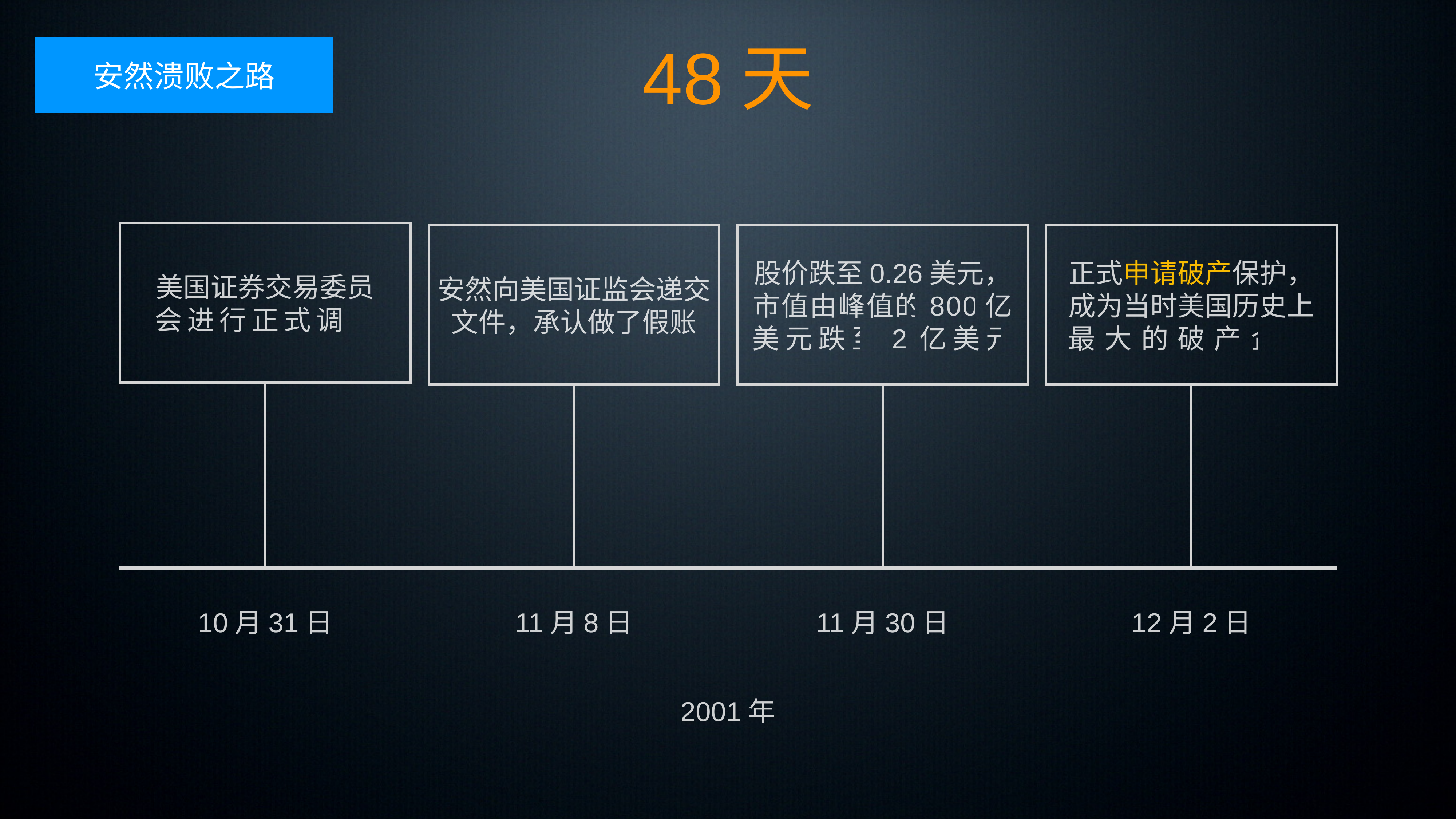

48天
安然溃败之路
美国证券交易委员
会进行正式调查
安然向美国证监会递交文件，承认做了假账
股价跌至0.26美元，
市值由峰值的800亿
美元跌至2亿美元
正式申请破产保护，
成为当时美国历史上
最大的破产企业

10月31日
11月8日
11月30日
12月2日
2001年